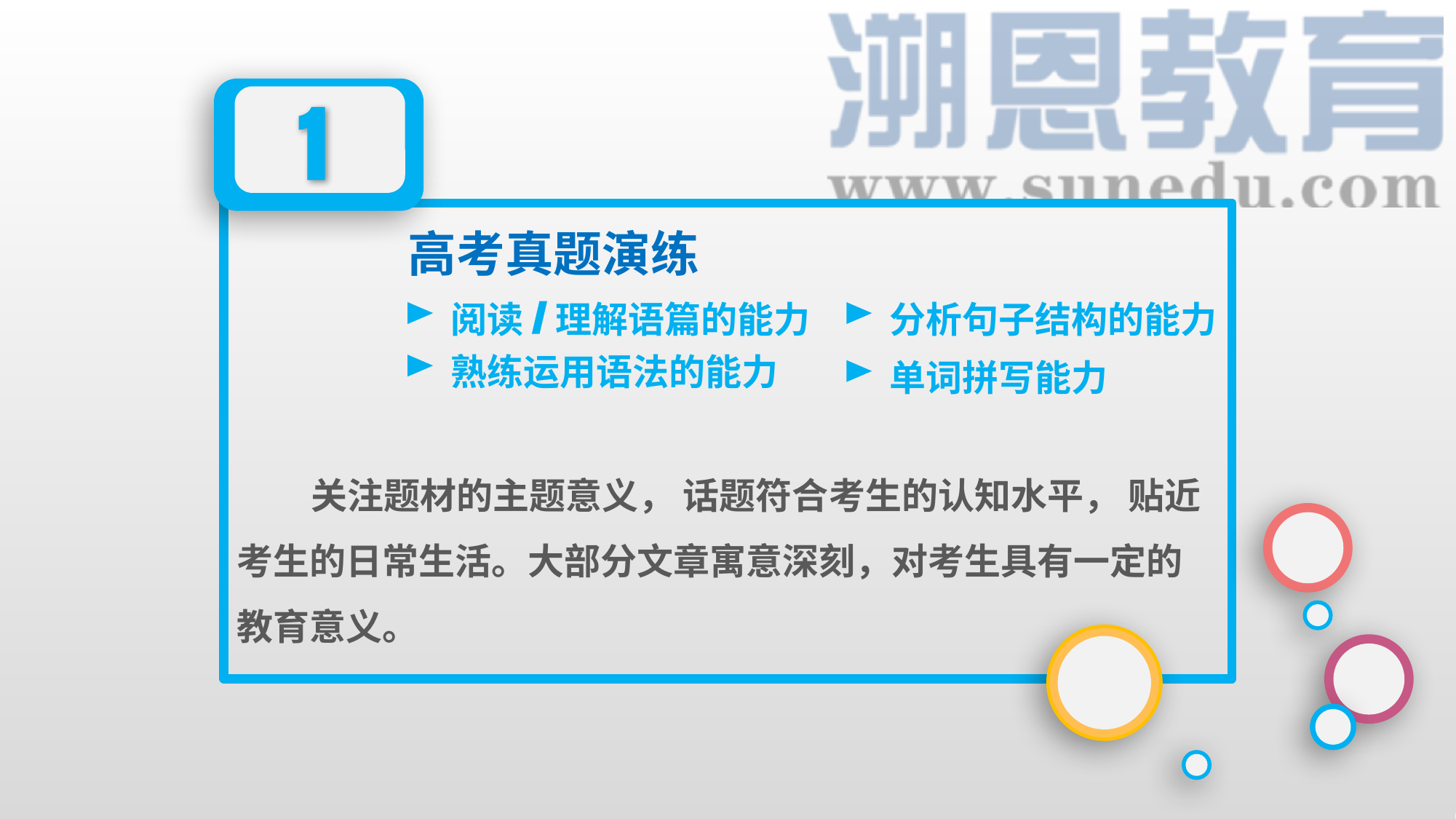

1

高考真题演练
阅读/理解语篇的能力

分析句子结构的能力

熟练运用语法的能力

单词拼写能力

        关注题材的主题意义， 话题符合考生的认知水平， 贴近考生的日常生活。大部分文章寓意深刻，对考生具有一定的教育意义。

延时符